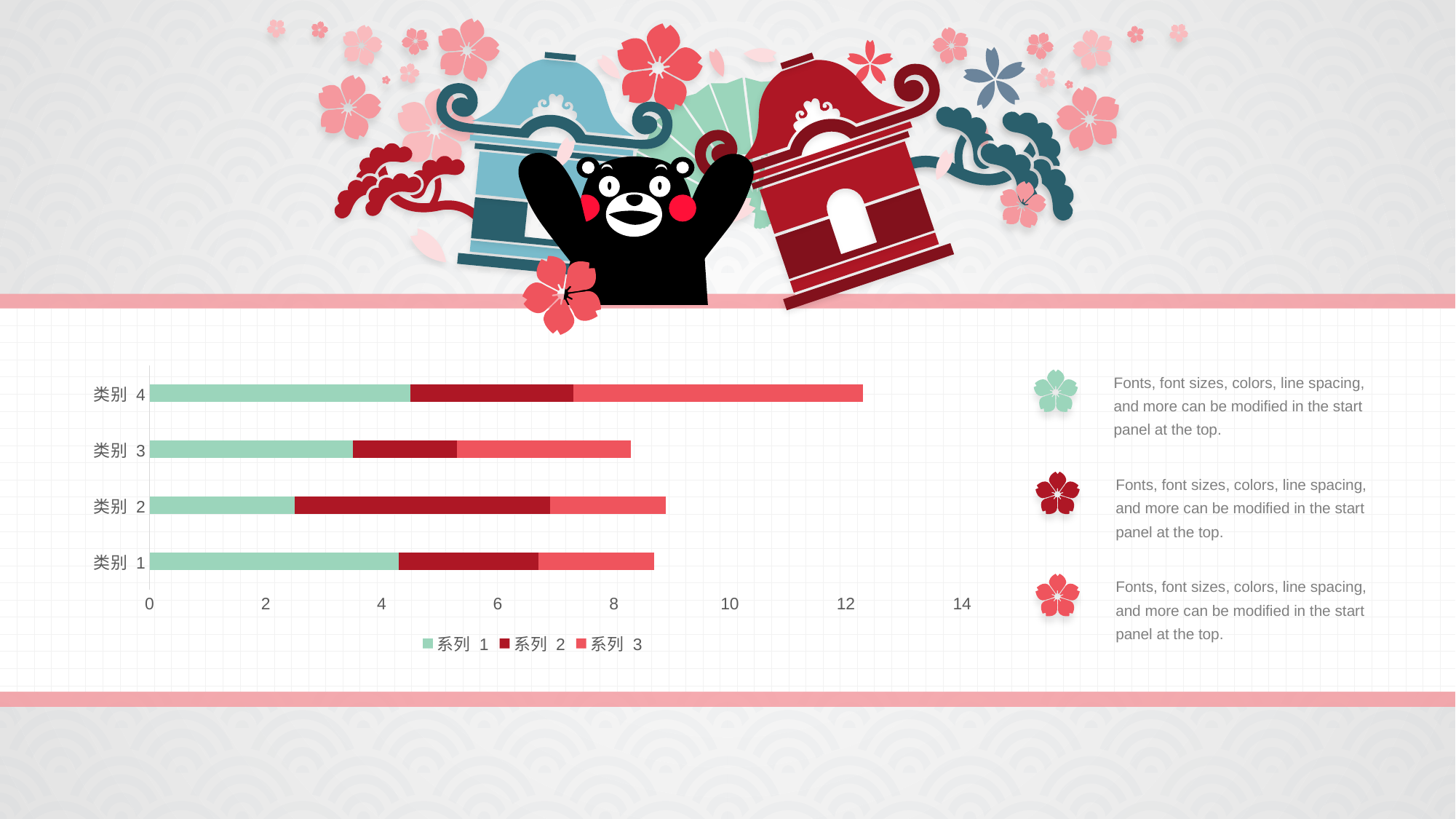

### Chart

| Category | 系列 1 | 系列 2 | 系列 3 |
|---|---|---|---|
| 类别 1 | 4.3 | 2.4 | 2.0 |
| 类别 2 | 2.5 | 4.4 | 2.0 |
| 类别 3 | 3.5 | 1.8 | 3.0 |
| 类别 4 | 4.5 | 2.8 | 5.0 |
Fonts, font sizes, colors, line spacing, and more can be modified in the start panel at the top.

Fonts, font sizes, colors, line spacing, and more can be modified in the start panel at the top.

Fonts, font sizes, colors, line spacing, and more can be modified in the start panel at the top.